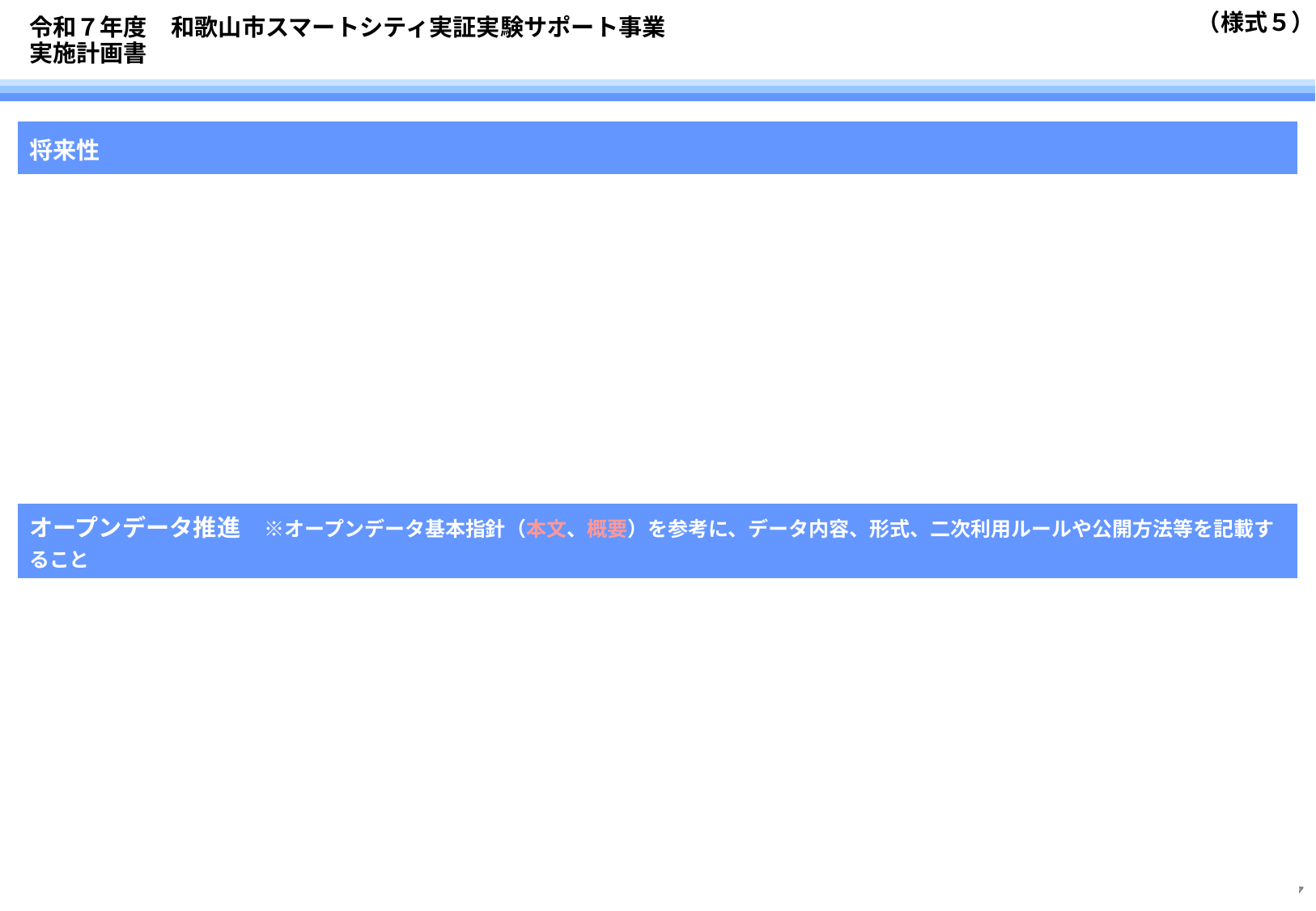

# 令和７年度　和歌山市スマートシティ実証実験サポート事業 実施計画書
| 将来性 |
| --- |
|  |
| オープンデータ推進　※オープンデータ基本指針（本文、概要）を参考に、データ内容、形式、二次利用ルールや公開方法等を記載すること |
|  |
7